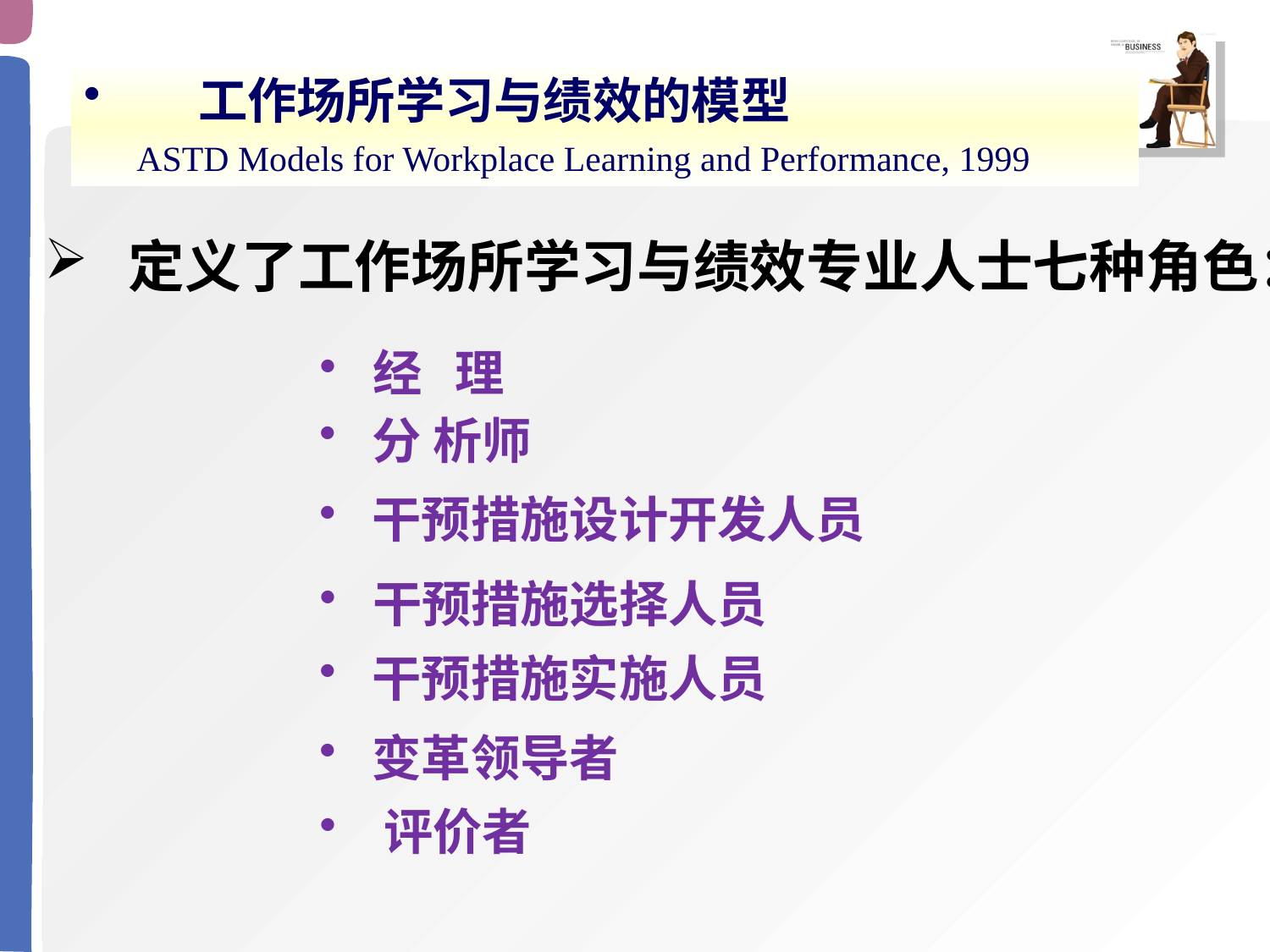

工作场所学习与绩效的模型
     ASTD Models for Workplace Learning and Performance, 1999
  定义了工作场所学习与绩效专业人士七种角色：
 经   理
 分 析师
 干预措施设计开发人员
 干预措施选择人员
 干预措施实施人员
 变革领导者
  评价者